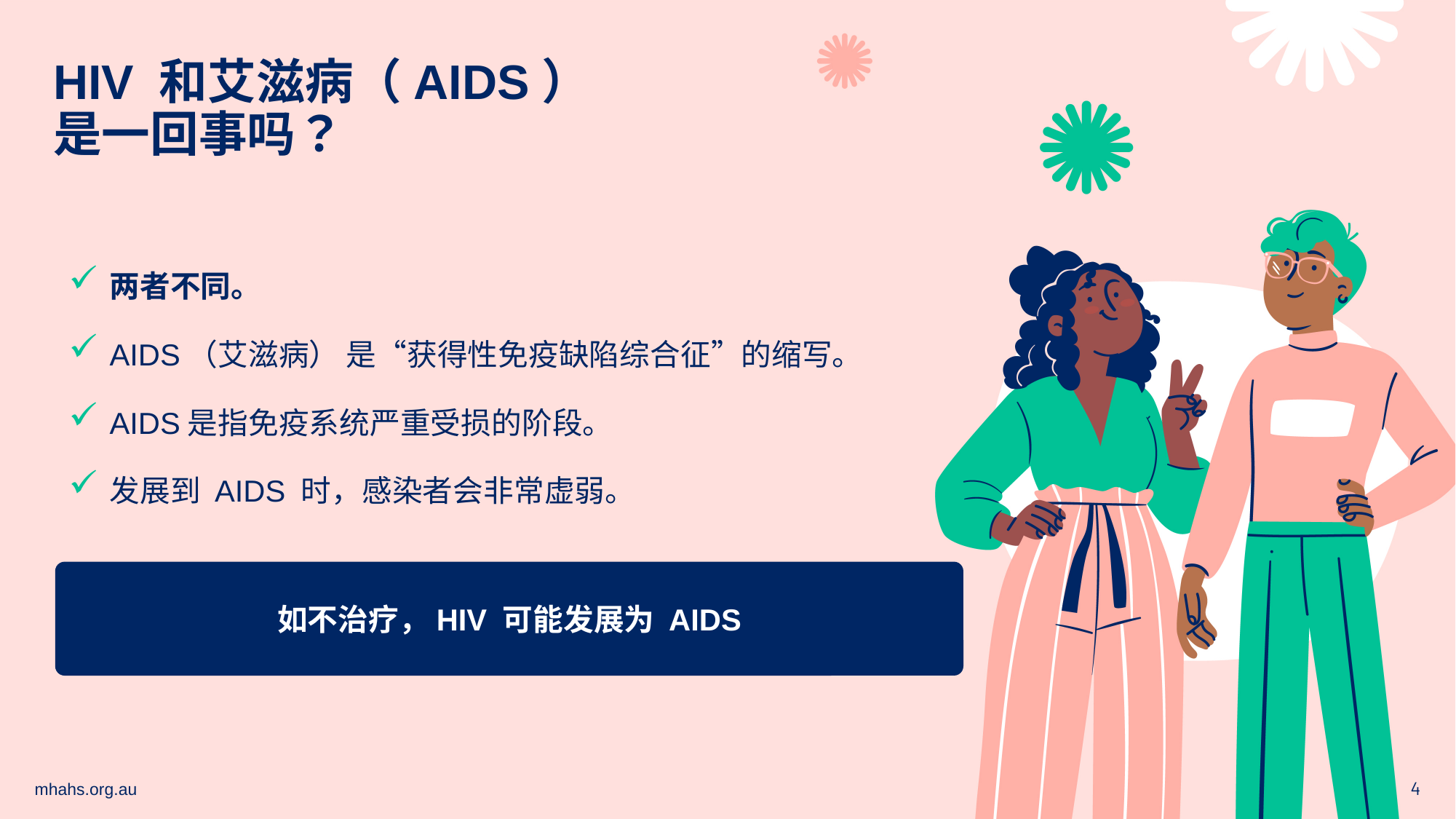

HIV 和艾滋病（AIDS）
是一回事吗？
两者不同。
AIDS（艾滋病） 是“获得性免疫缺陷综合征”的缩写。
AIDS是指免疫系统严重受损的阶段。
发展到 AIDS 时，感染者会非常虚弱。

如不治疗，HIV 可能发展为 AIDS
mhahs.org.au
4